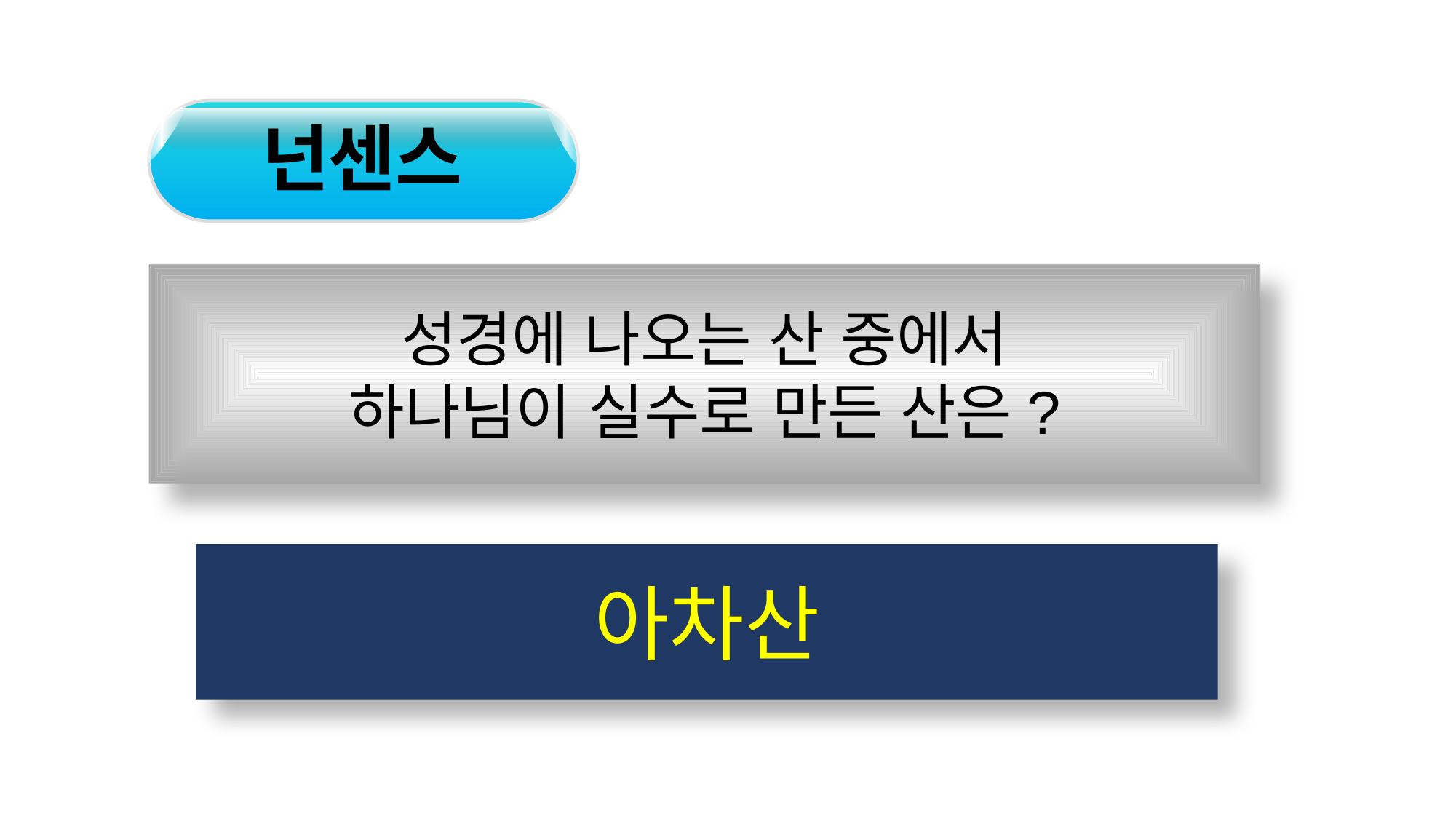

넌센스
성경에 나오는 산 중에서
하나님이 실수로 만든 산은?
아차산